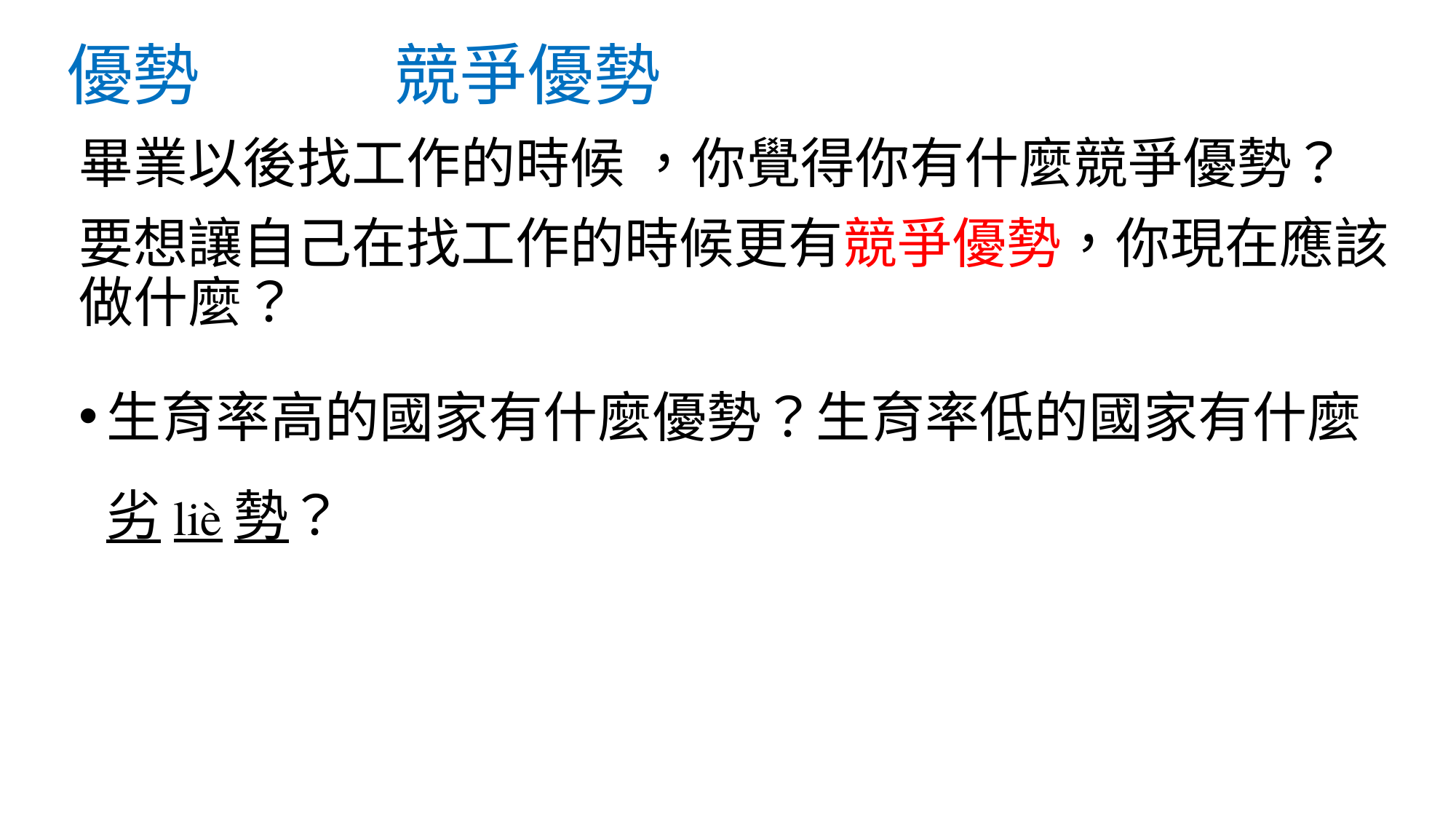

# 優勢 		競爭優勢
畢業以後找工作的時候 ，你覺得你有什麼競爭優勢？
要想讓自己在找工作的時候更有競爭優勢，你現在應該做什麼？
生育率高的國家有什麼優勢？生育率低的國家有什麼劣liè勢？